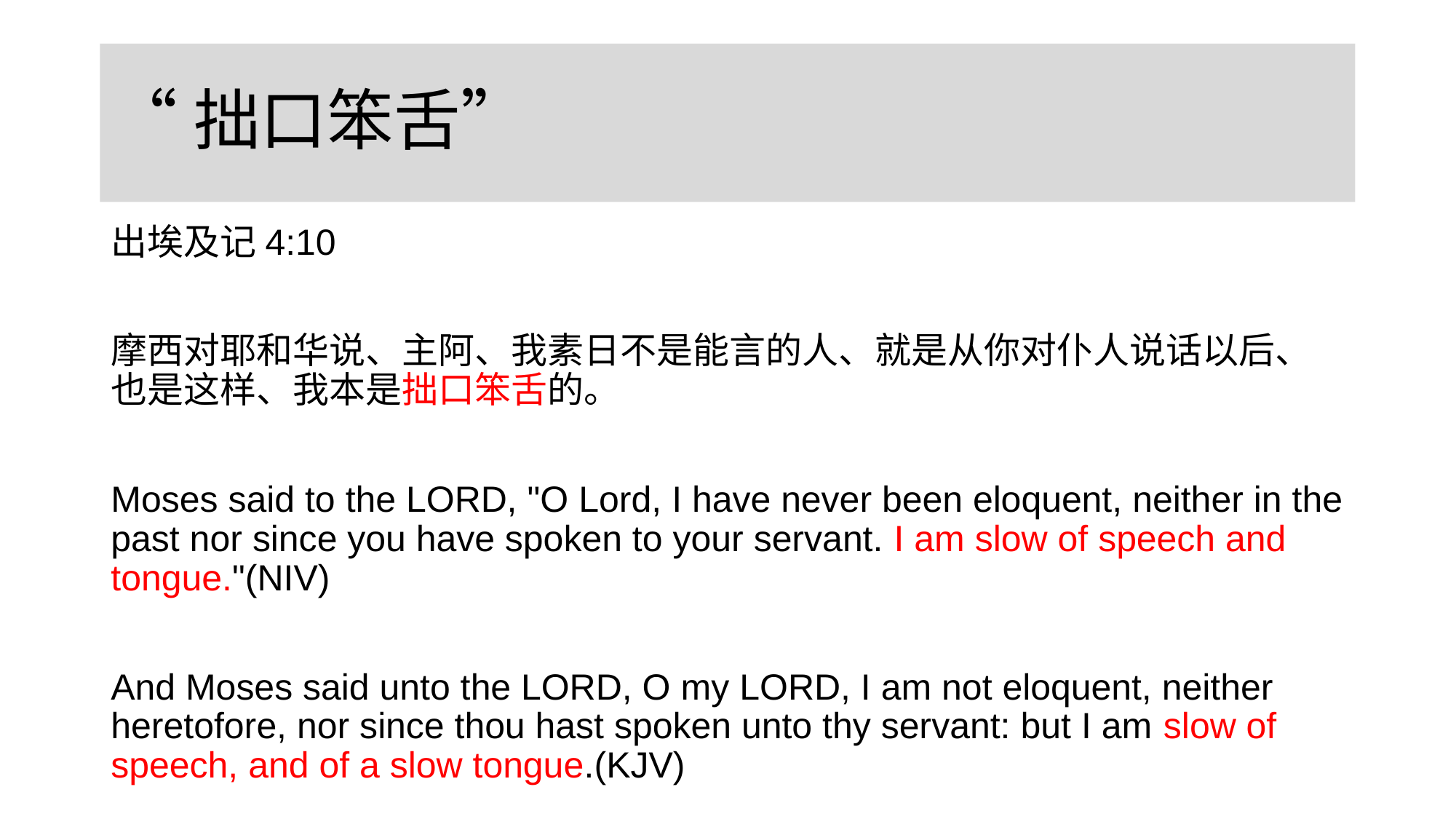

# “拙口笨舌”
出埃及记4:10

摩西对耶和华说、主阿、我素日不是能言的人、就是从你对仆人说话以后、也是这样、我本是拙口笨舌的。

Moses said to the LORD, "O Lord, I have never been eloquent, neither in the past nor since you have spoken to your servant. I am slow of speech and tongue."(NIV)

And Moses said unto the LORD, O my LORD, I am not eloquent, neither heretofore, nor since thou hast spoken unto thy servant: but I am slow of speech, and of a slow tongue.(KJV)